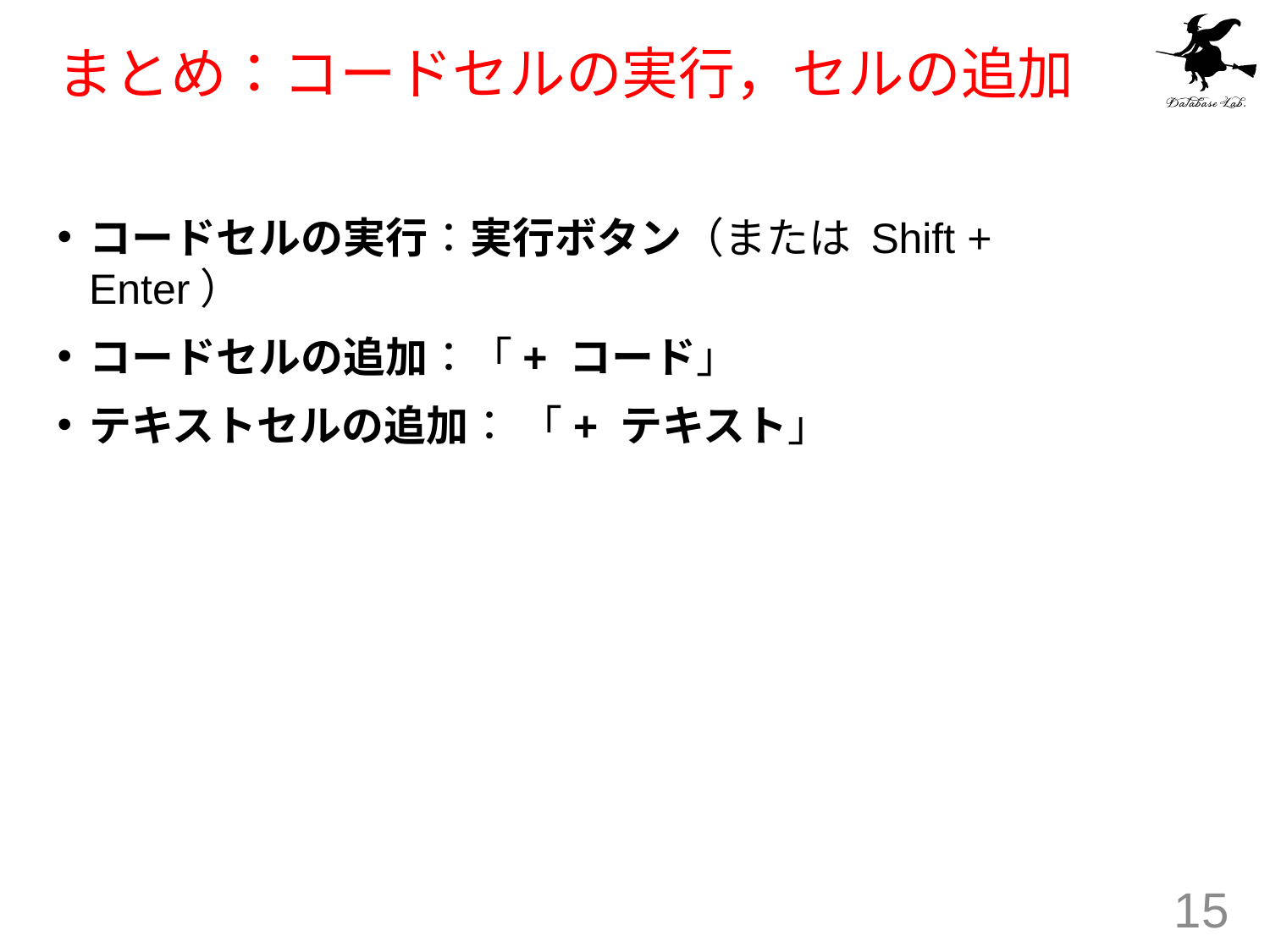

# まとめ：コードセルの実行，セルの追加
コードセルの実行：実行ボタン（または Shift + Enter）
コードセルの追加：「+ コード」
テキストセルの追加： 「+ テキスト」
15